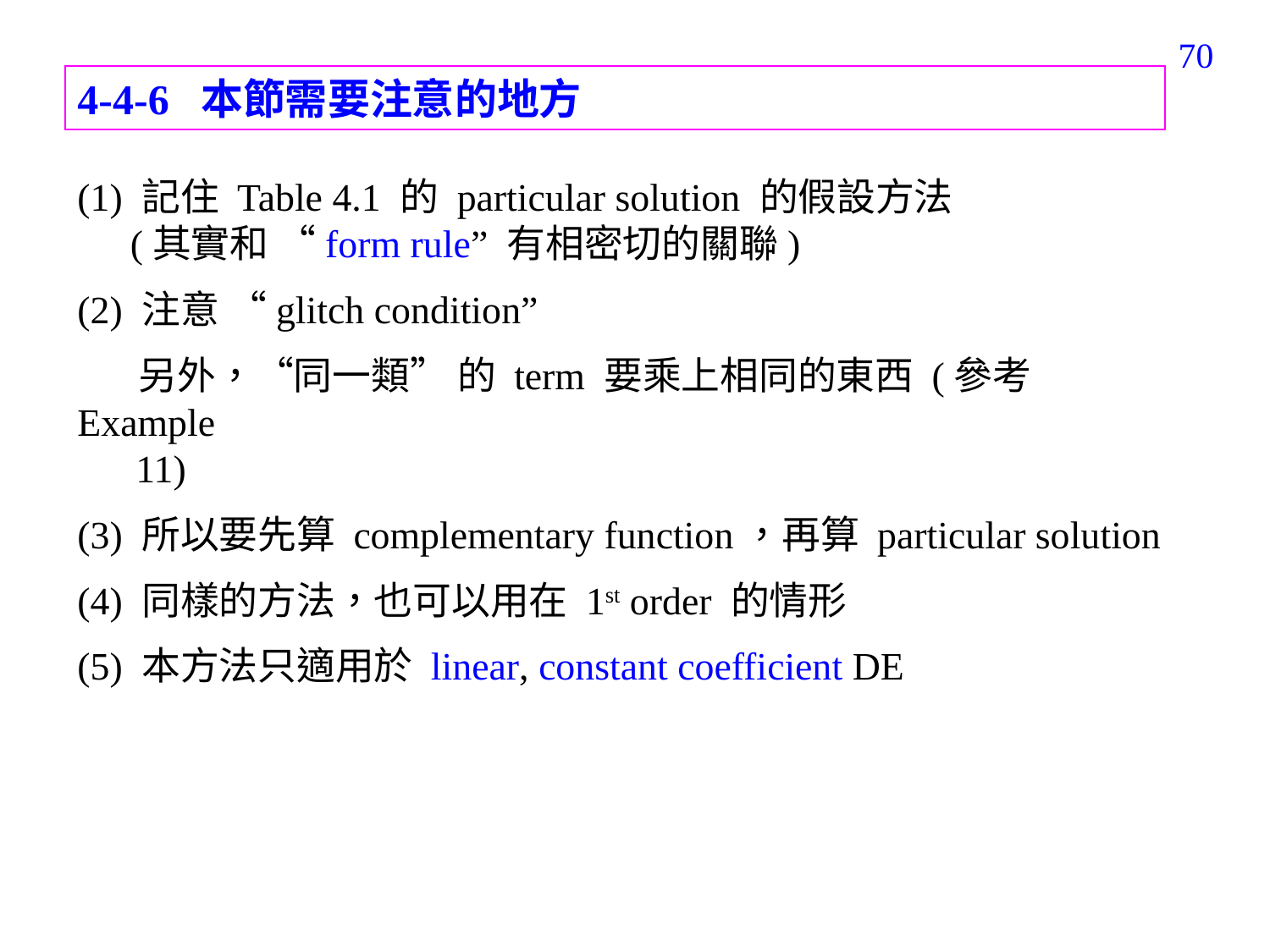

70
4-4-6  本節需要注意的地方
(1) 記住 Table 4.1 的 particular solution 的假設方法
     (其實和 “form rule” 有相密切的關聯)
(2) 注意 “glitch condition”
      另外，“同一類” 的 term 要乘上相同的東西 (參考 Example
      11)
(3) 所以要先算 complementary function，再算 particular solution
(4) 同樣的方法，也可以用在 1st order 的情形
(5) 本方法只適用於 linear, constant coefficient DE